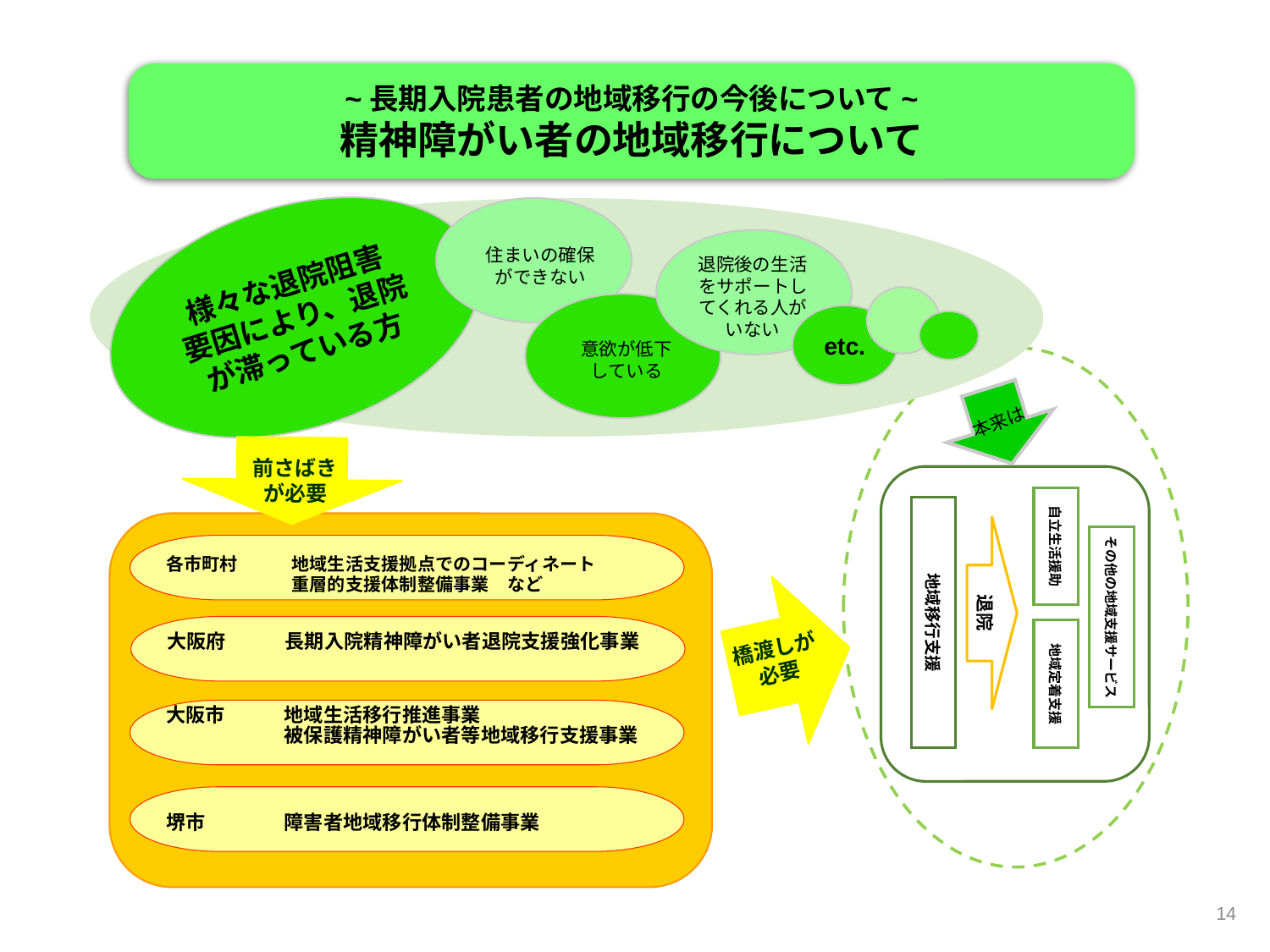

~長期入院患者の地域移行の今後について~
精神障がい者の地域移行について

様々な退院阻害
要因により、退院が滞っている方

住まいの確保ができない
退院後の生活をサポートしてくれる人がいない

意欲が低下
している
etc.

本来は

前さばきが必要

自立生活援助
地域移行支援

退院
その他の地域支援サービス
各市町村　　　地域生活支援拠点でのコーディネート
　　　　　　　重層的支援体制整備事業　など

橋渡しが
必要
大阪府　　　長期入院精神障がい者退院支援強化事業
地域定着支援
大阪市　　　地域生活移行推進事業
　　　　　　被保護精神障がい者等地域移行支援事業
堺市　　　　障害者地域移行体制整備事業
14